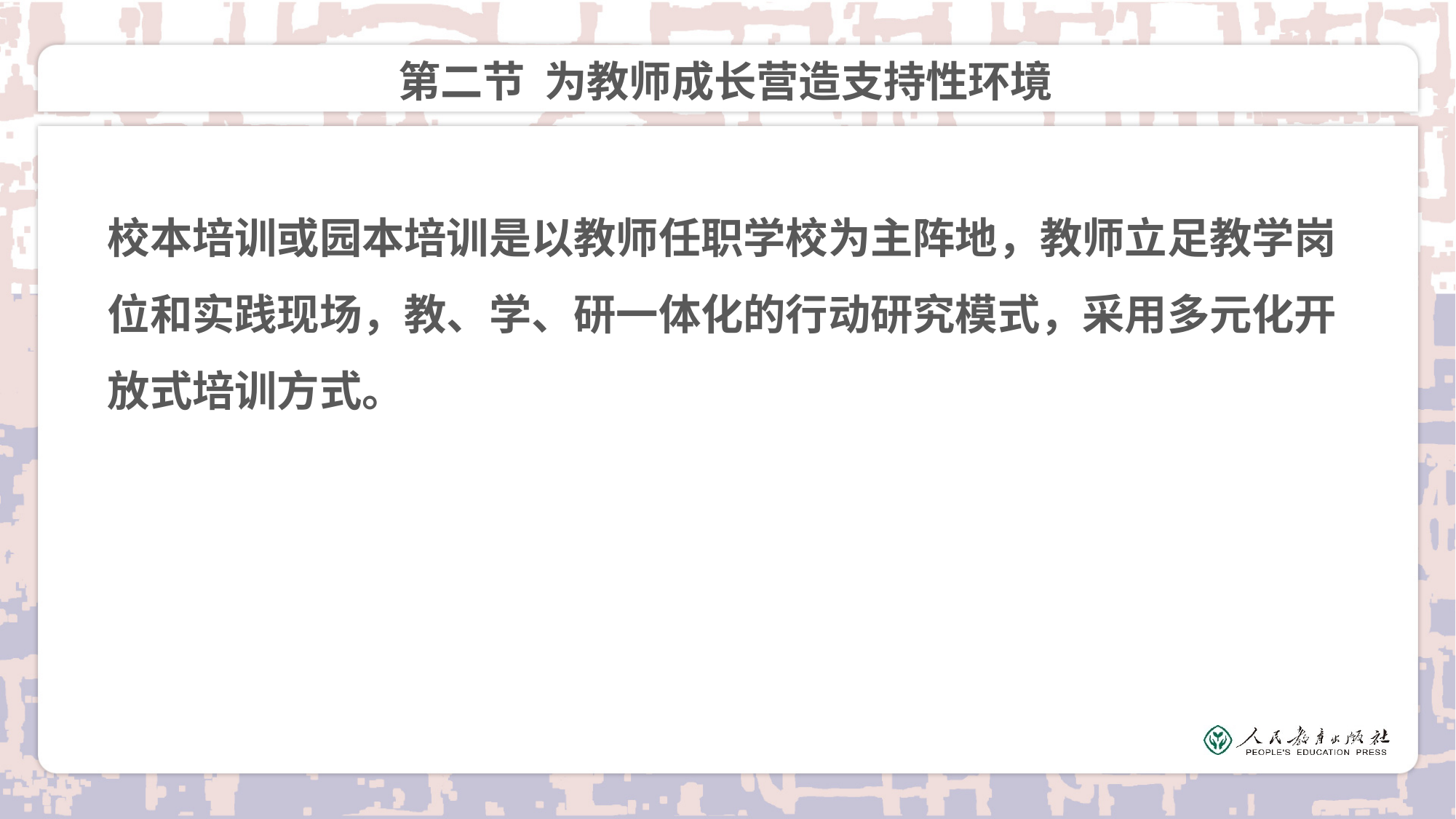

# 第二节  为教师成长营造支持性环境
校本培训或园本培训是以教师任职学校为主阵地，教师立足教学岗位和实践现场，教、学、研一体化的行动研究模式，采用多元化开放式培训方式。